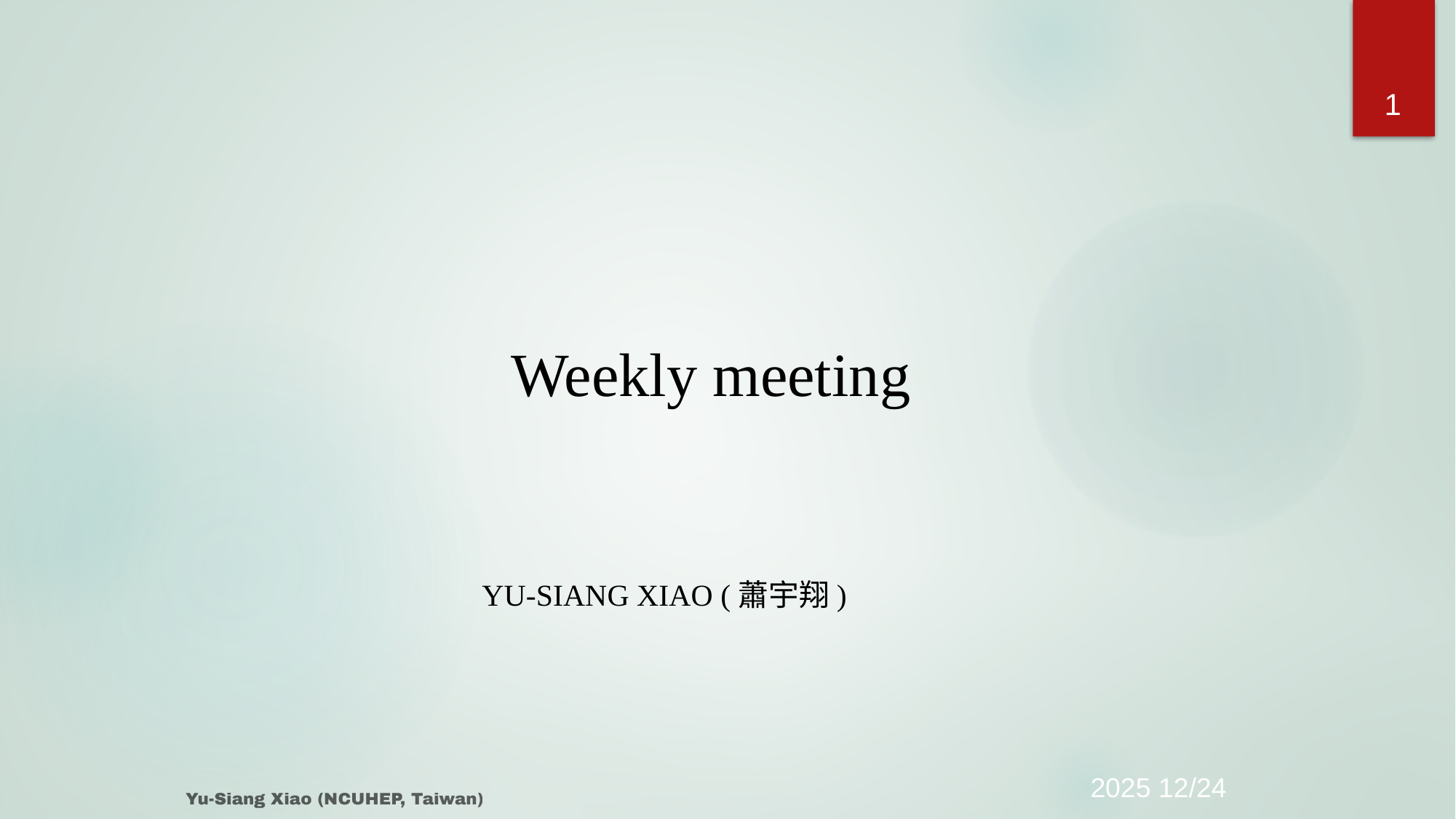

1
# Weekly meeting
Yu-Siang Xiao (蕭宇翔)
2025 12/24
Yu-Siang Xiao (NCUHEP, Taiwan)